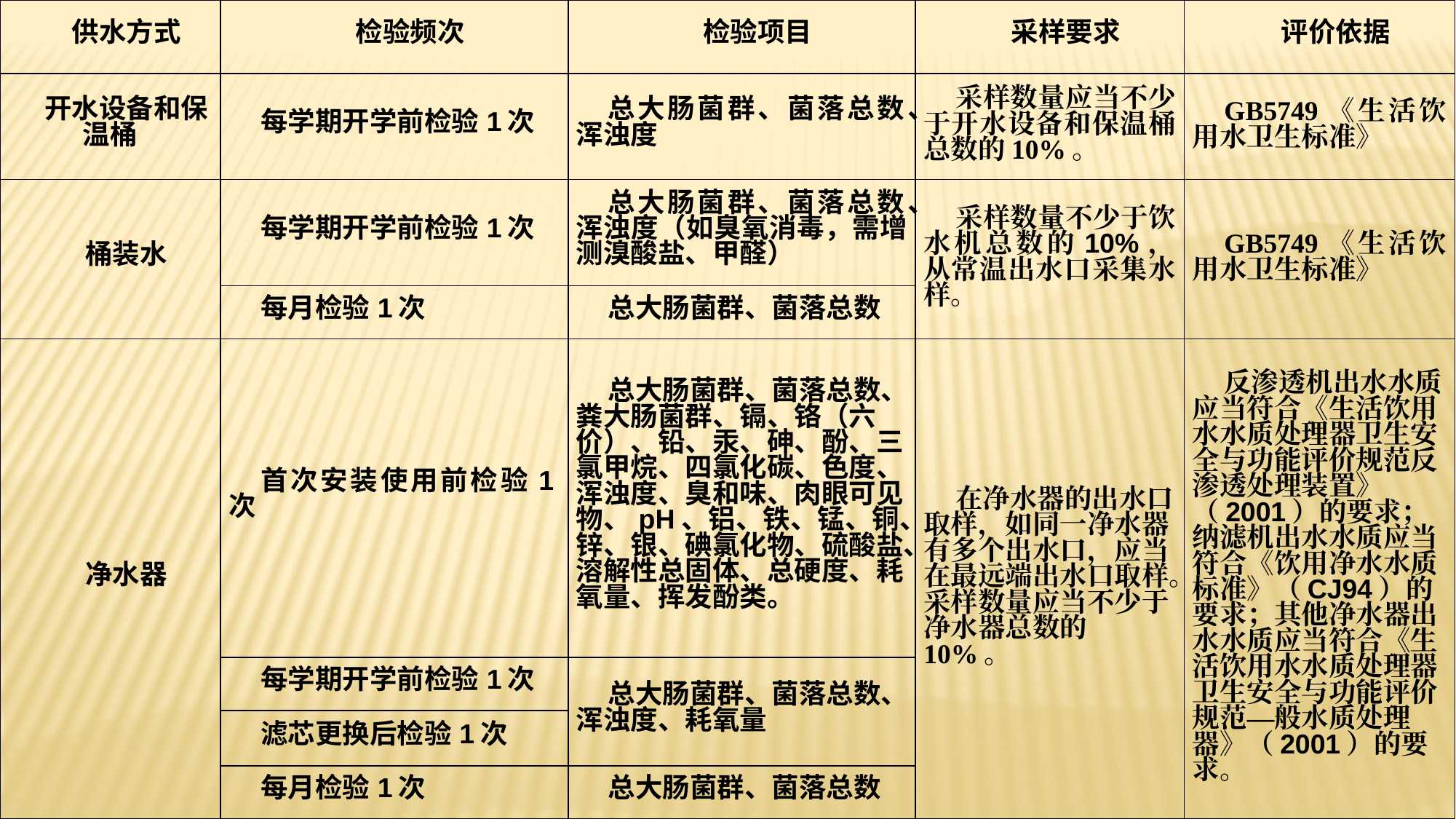

| 供水方式 | 检验频次 | 检验项目 | 采样要求 | 评价依据 |
| --- | --- | --- | --- | --- |
| 开水设备和保温桶 | 每学期开学前检验1次 | 总大肠菌群、菌落总数、浑浊度 | 采样数量应当不少于开水设备和保温桶总数的10%。 | GB5749《生活饮用水卫生标准》 |
| 桶装水 | 每学期开学前检验1次 | 总大肠菌群、菌落总数、浑浊度（如臭氧消毒，需增测溴酸盐、甲醛） | 采样数量不少于饮水机总数的10%，从常温出水口采集水样。 | GB5749《生活饮用水卫生标准》 |
|  | 每月检验1次 | 总大肠菌群、菌落总数 |  |  |
| 净水器 | 首次安装使用前检验1次 | 总大肠菌群、菌落总数、粪大肠菌群、镉、铬（六价）、铅、汞、砷、酚、三氯甲烷、四氯化碳、色度、浑浊度、臭和味、肉眼可见物、pH、铝、铁、锰、铜、锌、银、碘氯化物、硫酸盐、溶解性总固体、总硬度、耗氧量、挥发酚类。 | 在净水器的出水口取样，如同一净水器有多个出水口，应当在最远端出水口取样。采样数量应当不少于净水器总数的10%。 | 反渗透机出水水质应当符合《生活饮用水水质处理器卫生安全与功能评价规范反渗透处理装置》（2001）的要求；纳滤机出水水质应当符合《饮用净水水质标准》（CJ94）的要求；其他净水器出水水质应当符合《生活饮用水水质处理器卫生安全与功能评价规范—般水质处理器》（2001）的要求。 |
|  | 每学期开学前检验1次 | 总大肠菌群、菌落总数、浑浊度、耗氧量 |  |  |
|  | 滤芯更换后检验1次 |  |  |  |
|  | 每月检验1次 | 总大肠菌群、菌落总数 |  |  |